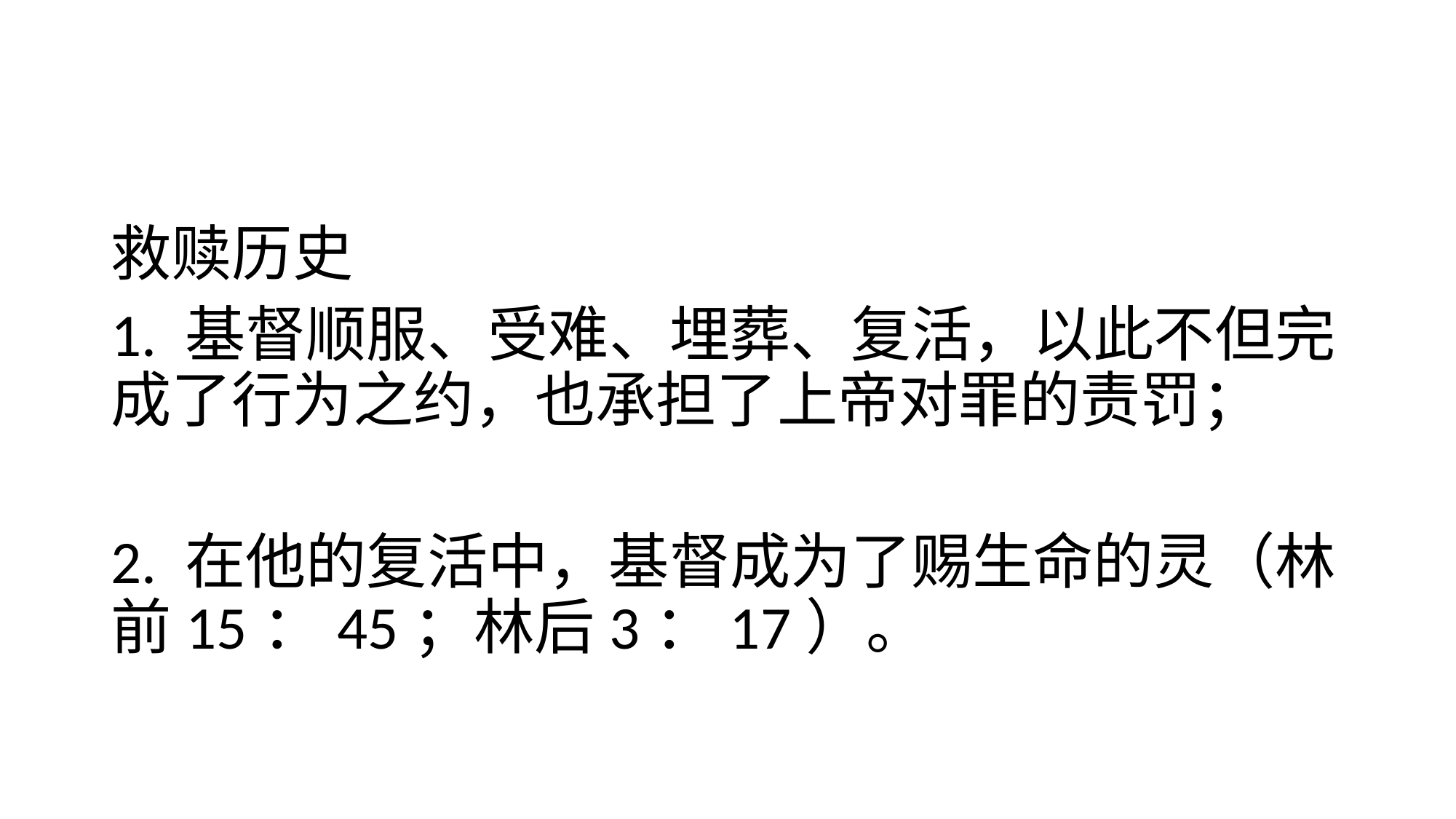

#
救赎历史
1. 基督顺服、受难、埋葬、复活，以此不但完成了行为之约，也承担了上帝对罪的责罚；

2. 在他的复活中，基督成为了赐生命的灵（林前15：45；林后3：17）。